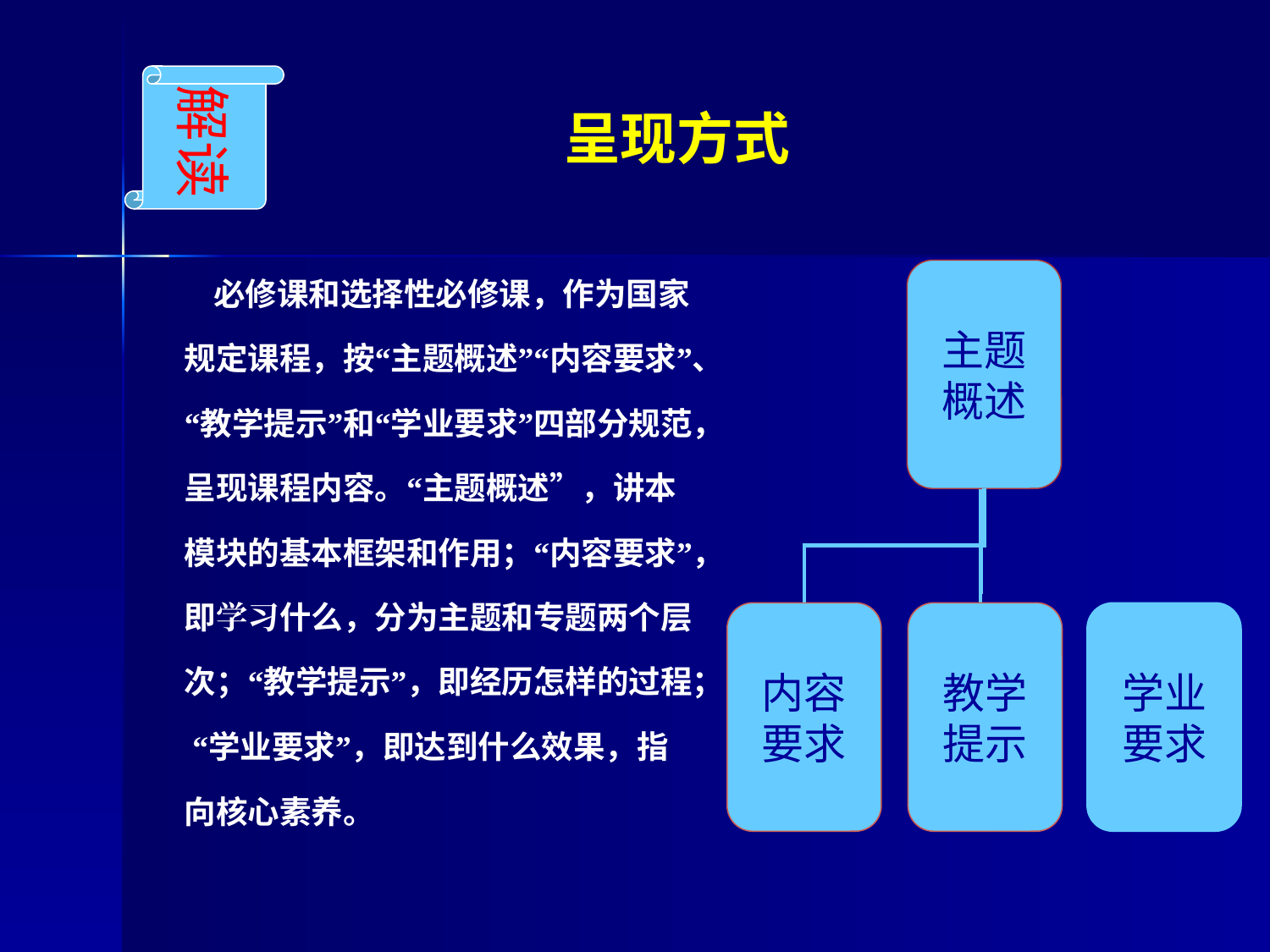

解读
呈现方式
   必修课和选择性必修课，作为国家规定课程，按“主题概述”“内容要求”、“教学提示”和“学业要求”四部分规范，呈现课程内容。“主题概述”，讲本模块的基本框架和作用；“内容要求”，即学习什么，分为主题和专题两个层次；“教学提示”，即经历怎样的过程； “学业要求”，即达到什么效果，指向核心素养。

主题概述
内容要求
教学提示
学业要求